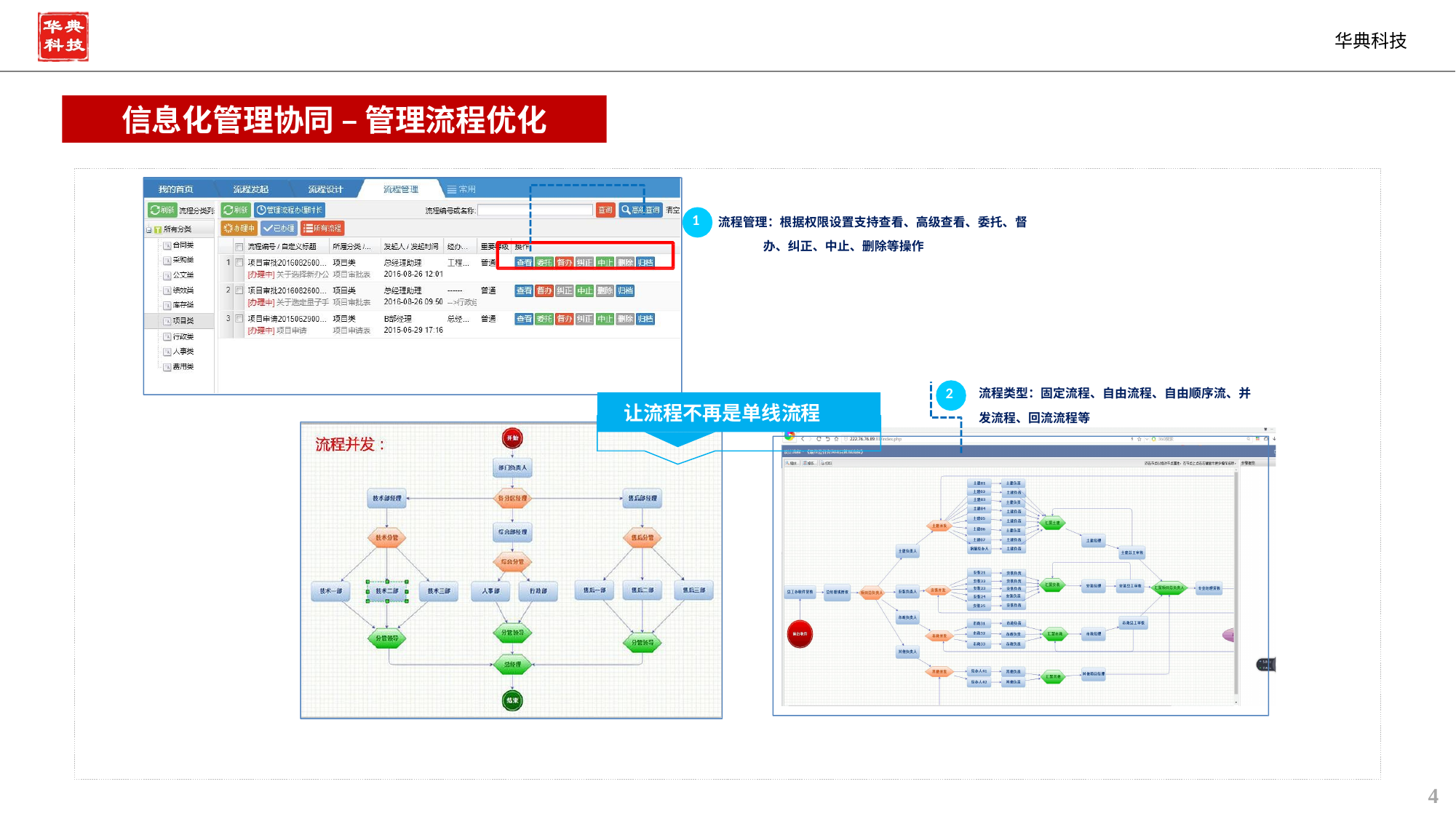

信息化管理协同 – 管理流程优化

1
流程管理：根据权限设置支持查看、高级查看、委托、督
办、纠正、中止、删除等操作

2
流程类型：固定流程、自由流程、自由顺序流、并

让流程不再是单线流程
发流程、回流流程等